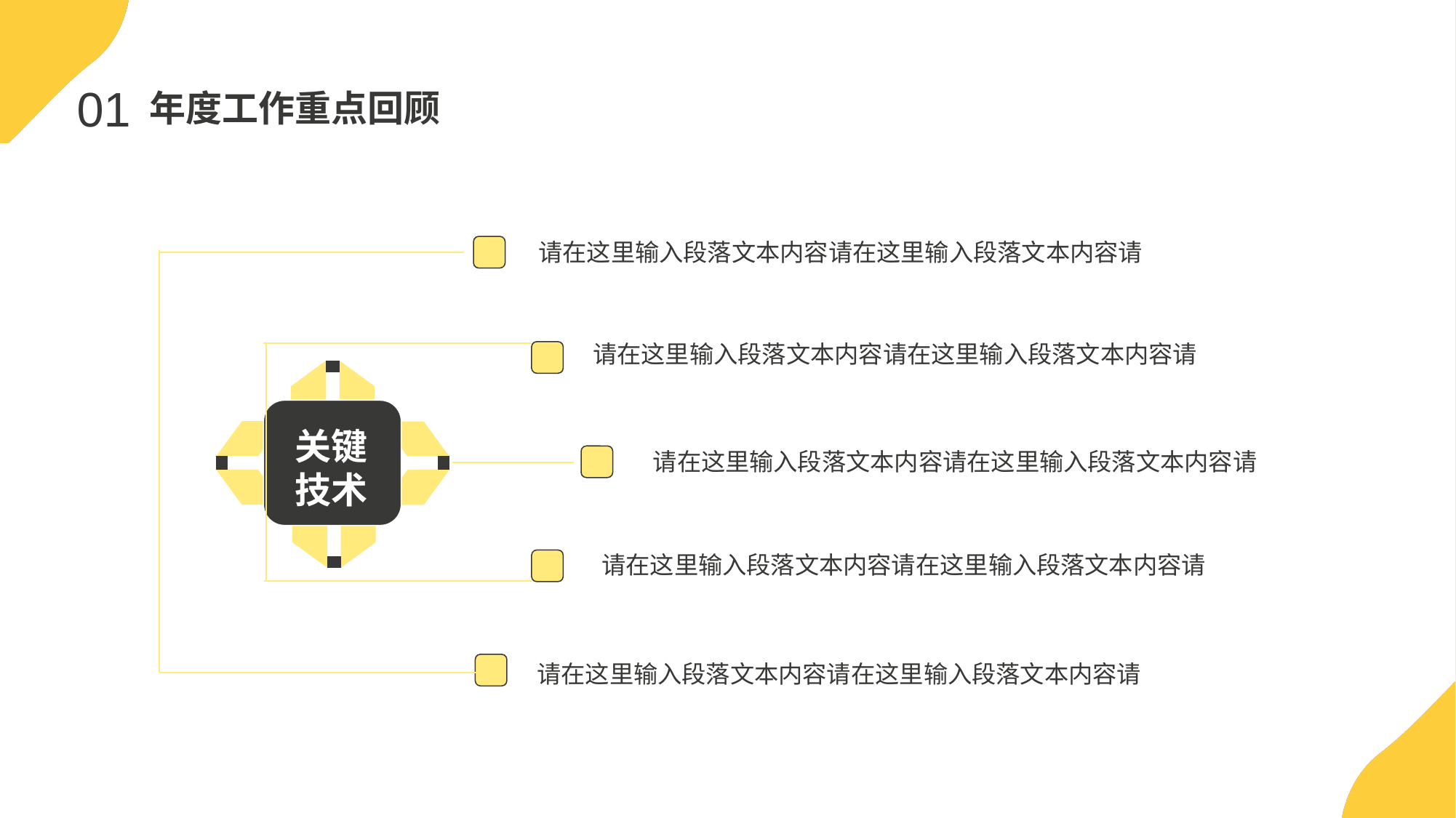

请在这里输入段落文本内容请在这里输入段落文本内容请
请在这里输入段落文本内容请在这里输入段落文本内容请
请在这里输入段落文本内容请在这里输入段落文本内容请
请在这里输入段落文本内容请在这里输入段落文本内容请
请在这里输入段落文本内容请在这里输入段落文本内容请

关键技术